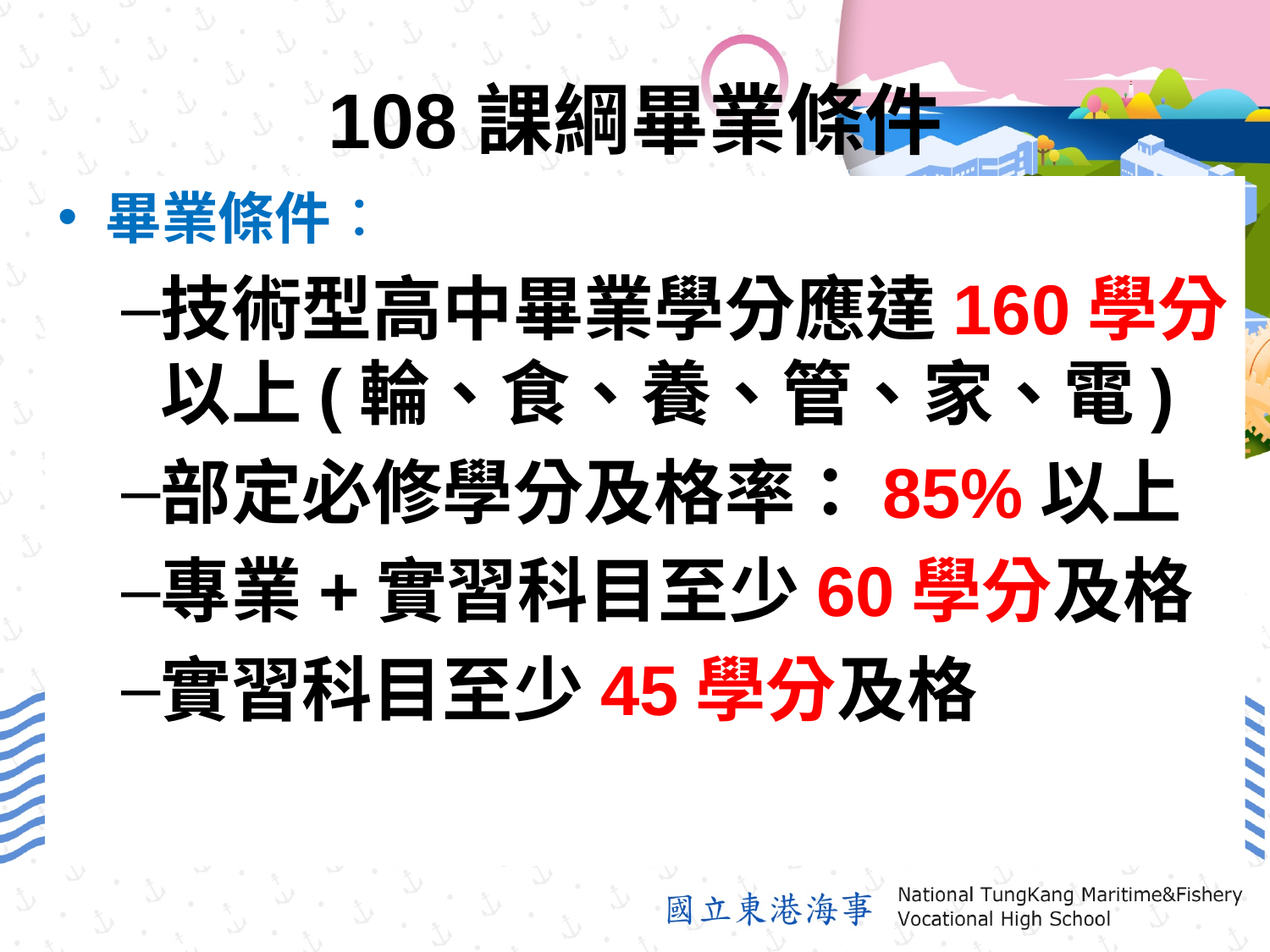

# 108課綱畢業條件
畢業條件：
技術型高中畢業學分應達160學分以上(輪、食、養、管、家、電)
部定必修學分及格率：85%以上
專業+實習科目至少60學分及格
實習科目至少45學分及格